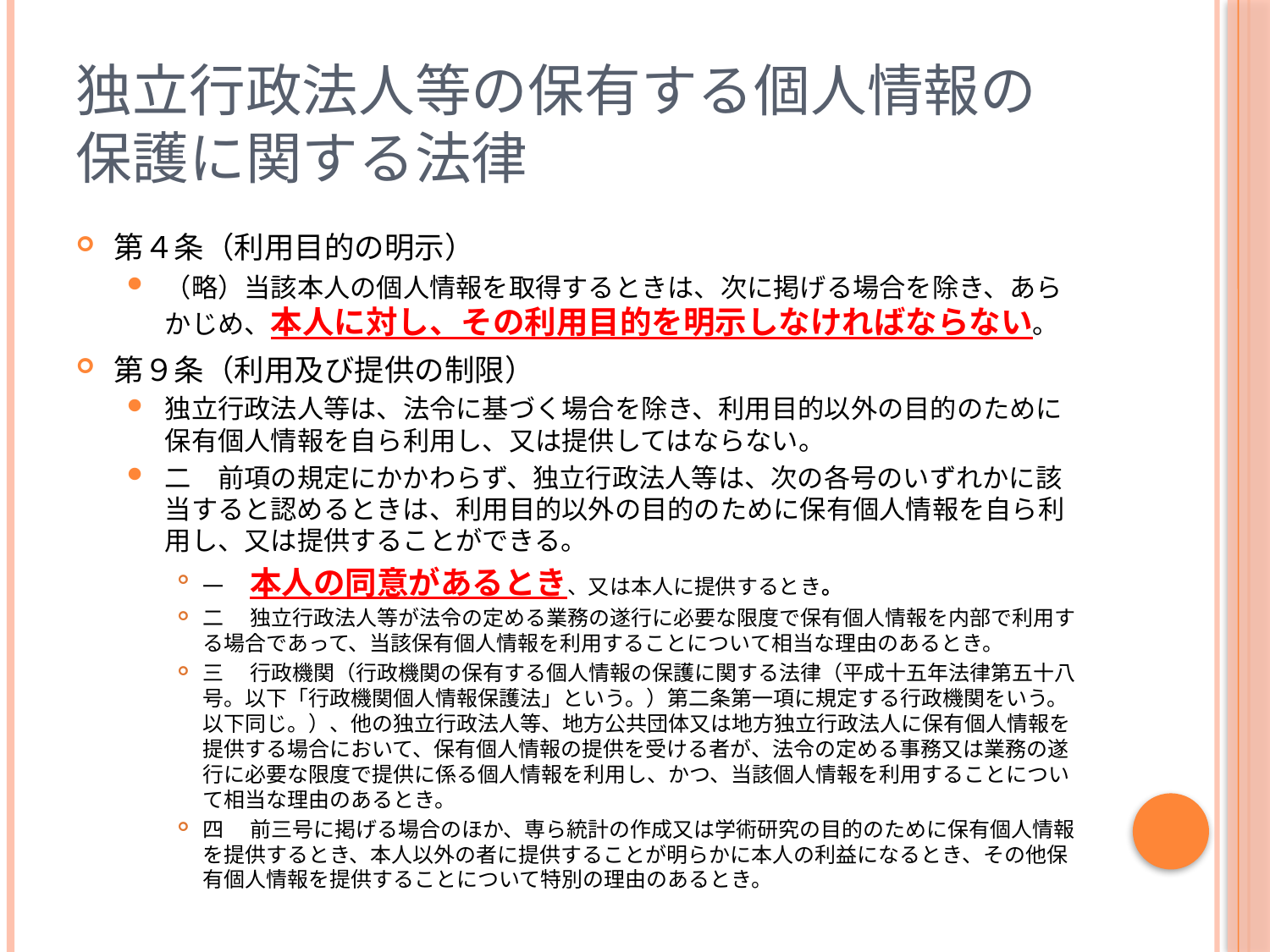

# 独立行政法人等の保有する個人情報の保護に関する法律
第４条（利用目的の明示）
（略）当該本人の個人情報を取得するときは、次に掲げる場合を除き、あらかじめ、本人に対し、その利用目的を明示しなければならない。
第９条（利用及び提供の制限）
独立行政法人等は、法令に基づく場合を除き、利用目的以外の目的のために保有個人情報を自ら利用し、又は提供してはならない。
二　前項の規定にかかわらず、独立行政法人等は、次の各号のいずれかに該当すると認めるときは、利用目的以外の目的のために保有個人情報を自ら利用し、又は提供することができる。
一 　本人の同意があるとき、又は本人に提供するとき。
二 　独立行政法人等が法令の定める業務の遂行に必要な限度で保有個人情報を内部で利用する場合であって、当該保有個人情報を利用することについて相当な理由のあるとき。
三 　行政機関（行政機関の保有する個人情報の保護に関する法律（平成十五年法律第五十八号。以下「行政機関個人情報保護法」という。）第二条第一項に規定する行政機関をいう。以下同じ。）、他の独立行政法人等、地方公共団体又は地方独立行政法人に保有個人情報を提供する場合において、保有個人情報の提供を受ける者が、法令の定める事務又は業務の遂行に必要な限度で提供に係る個人情報を利用し、かつ、当該個人情報を利用することについて相当な理由のあるとき。
四 　前三号に掲げる場合のほか、専ら統計の作成又は学術研究の目的のために保有個人情報を提供するとき、本人以外の者に提供することが明らかに本人の利益になるとき、その他保有個人情報を提供することについて特別の理由のあるとき。